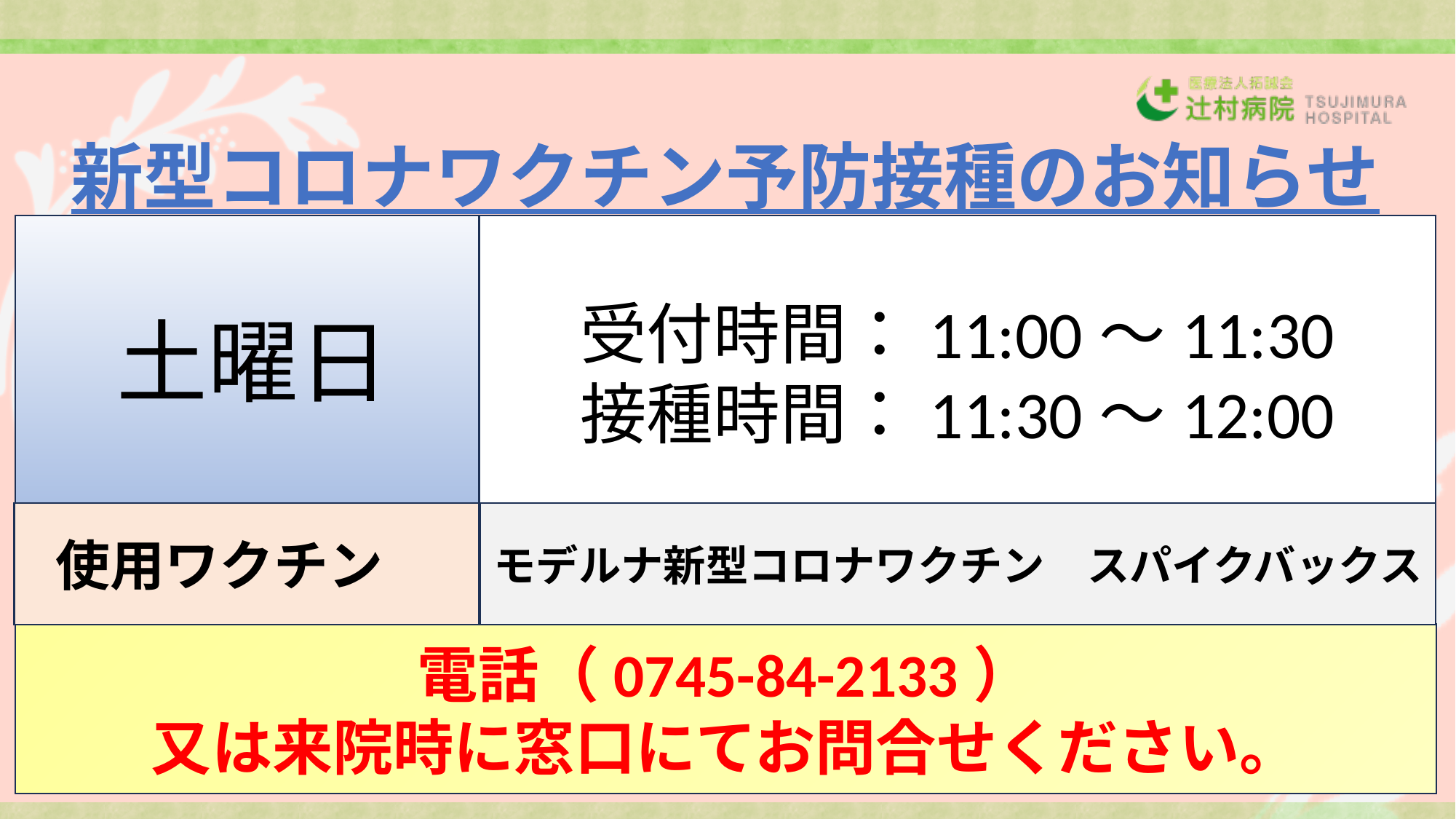

新型コロナワクチン予防接種のお知らせ

受付時間：11:00～11:30
接種時間：11:30～12:00

　土曜日
モデルナ新型コロナワクチン　スパイクバックス
使用ワクチン
電話（0745-84-2133）
又は来院時に窓口にてお問合せください。